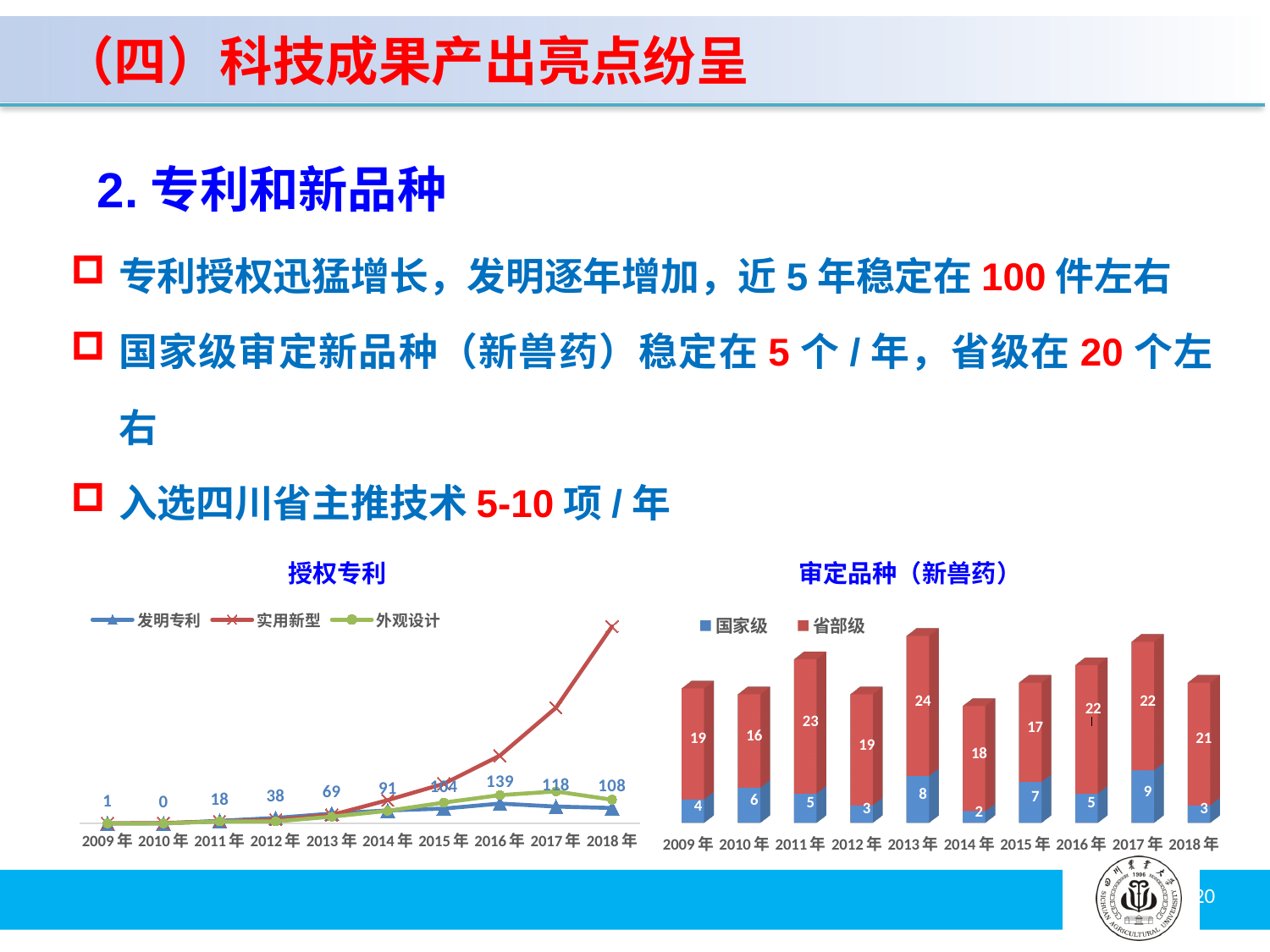

（四）科技成果产出亮点纷呈
2.专利和新品种
专利授权迅猛增长，发明逐年增加，近5年稳定在100件左右
国家级审定新品种（新兽药）稳定在5个/年，省级在20个左右
入选四川省主推技术5-10项/年
授权专利
审定品种（新兽药）

### Chart

| Category | 发明专利 | 实用新型 | 外观设计 |
|---|---|---|---|
| 2009年 | 1.0 | 0.0 | 0.0 |
| 2010年 | 0.0 | 3.0 | 0.0 |
| 2011年 | 18.0 | 14.0 | 14.0 |
| 2012年 | 38.0 | 26.0 | 14.0 |
| 2013年 | 69.0 | 59.0 | 47.0 |
| 2014年 | 91.0 | 163.0 | 88.0 |
| 2015年 | 104.0 | 278.0 | 146.0 |
| 2016年 | 139.0 | 475.0 | 198.0 |
| 2017年 | 118.0 | 811.0 | 224.0 |
| 2018年 | 108.0 | 1381.0 | 166.0 |

[unsupported chart]